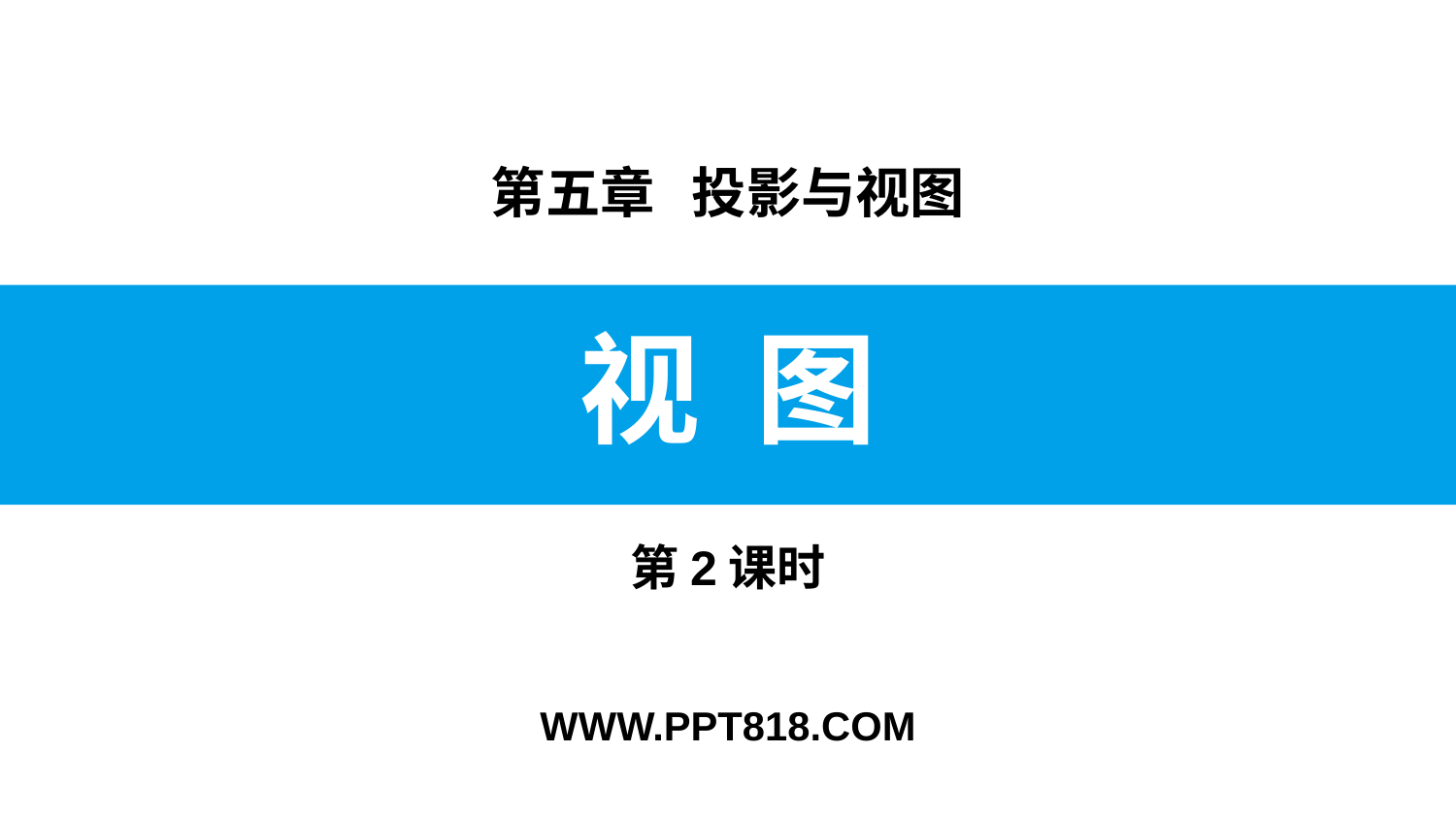

第五章   投影与视图
# 视  图
第2课时
WWW.PPT818.COM